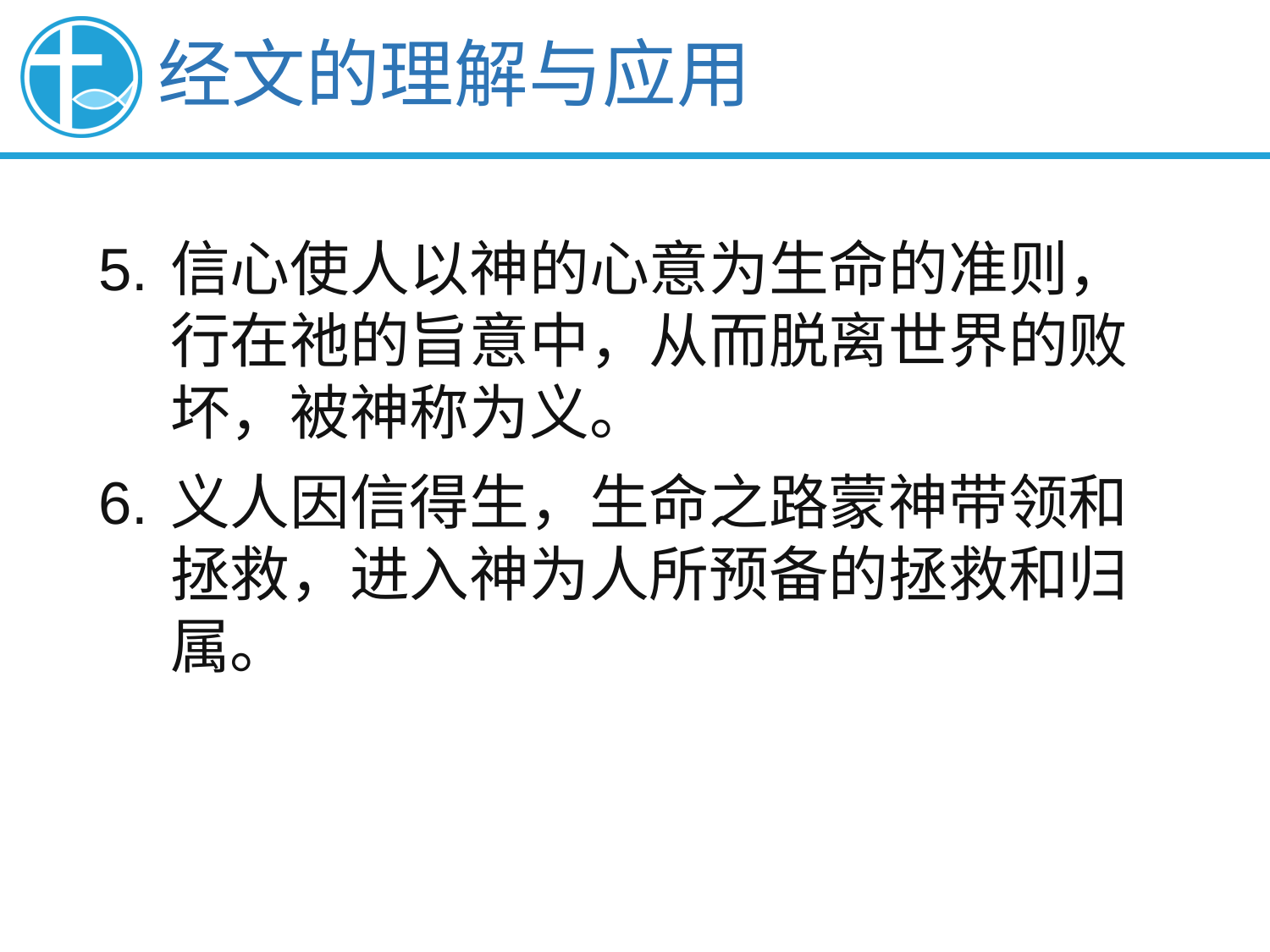

经文的理解与应用
信心使人以神的心意为生命的准则，行在祂的旨意中，从而脱离世界的败坏，被神称为义。
义人因信得生，生命之路蒙神带领和拯救，进入神为人所预备的拯救和归属。